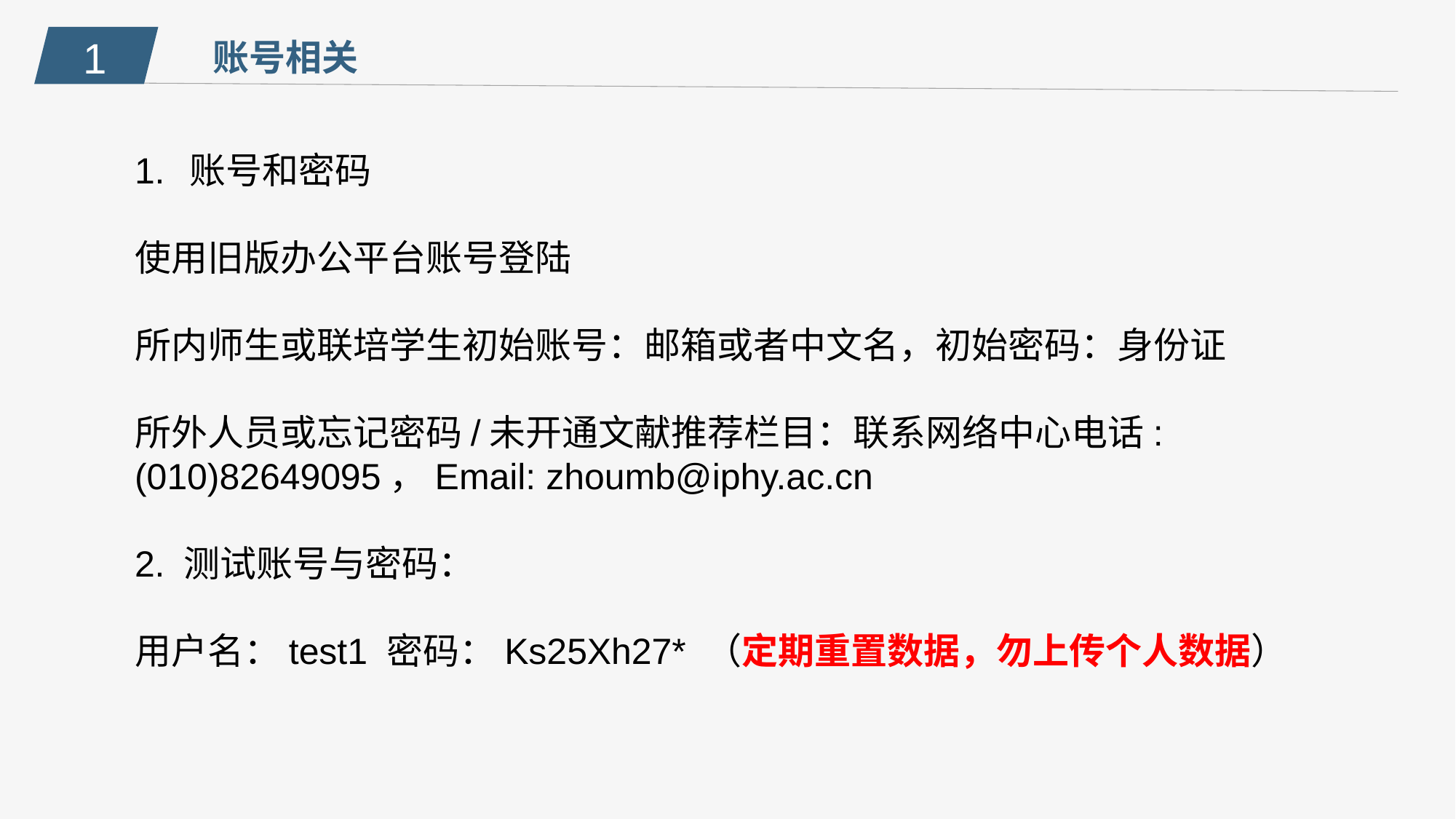

1

账号相关
账号和密码

使用旧版办公平台账号登陆

所内师生或联培学生初始账号：邮箱或者中文名，初始密码：身份证
所外人员或忘记密码/未开通文献推荐栏目：联系网络中心电话: (010)82649095，Email: zhoumb@iphy.ac.cn

2. 测试账号与密码：

用户名：test1 密码：Ks25Xh27* （定期重置数据，勿上传个人数据）